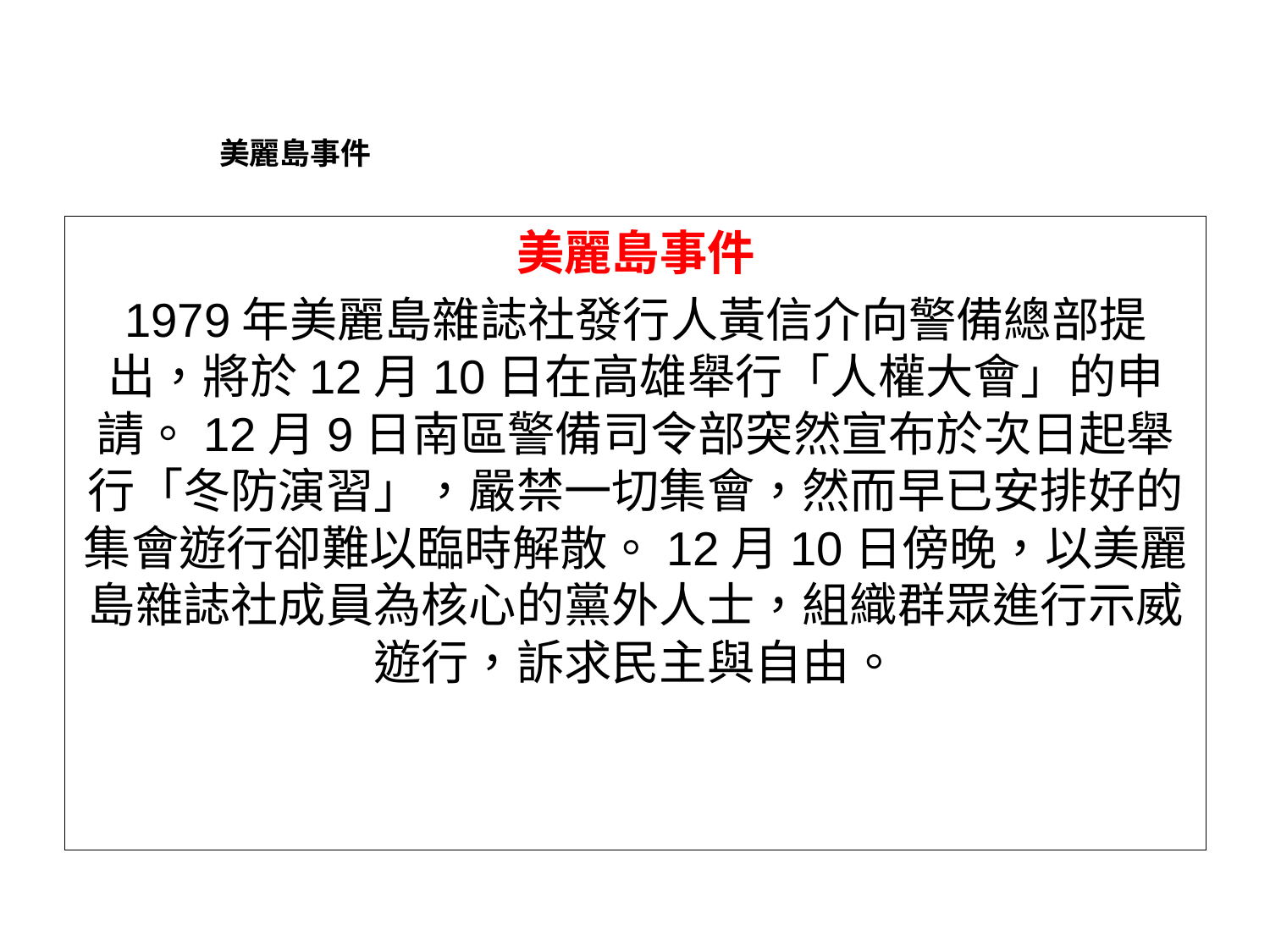

美麗島事件
美麗島事件
1979年美麗島雜誌社發行人黃信介向警備總部提出，將於12月10日在高雄舉行「人權大會」的申請。12月9日南區警備司令部突然宣布於次日起舉行「冬防演習」，嚴禁一切集會，然而早已安排好的集會遊行卻難以臨時解散。12月10日傍晚，以美麗島雜誌社成員為核心的黨外人士，組織群眾進行示威遊行，訴求民主與自由。